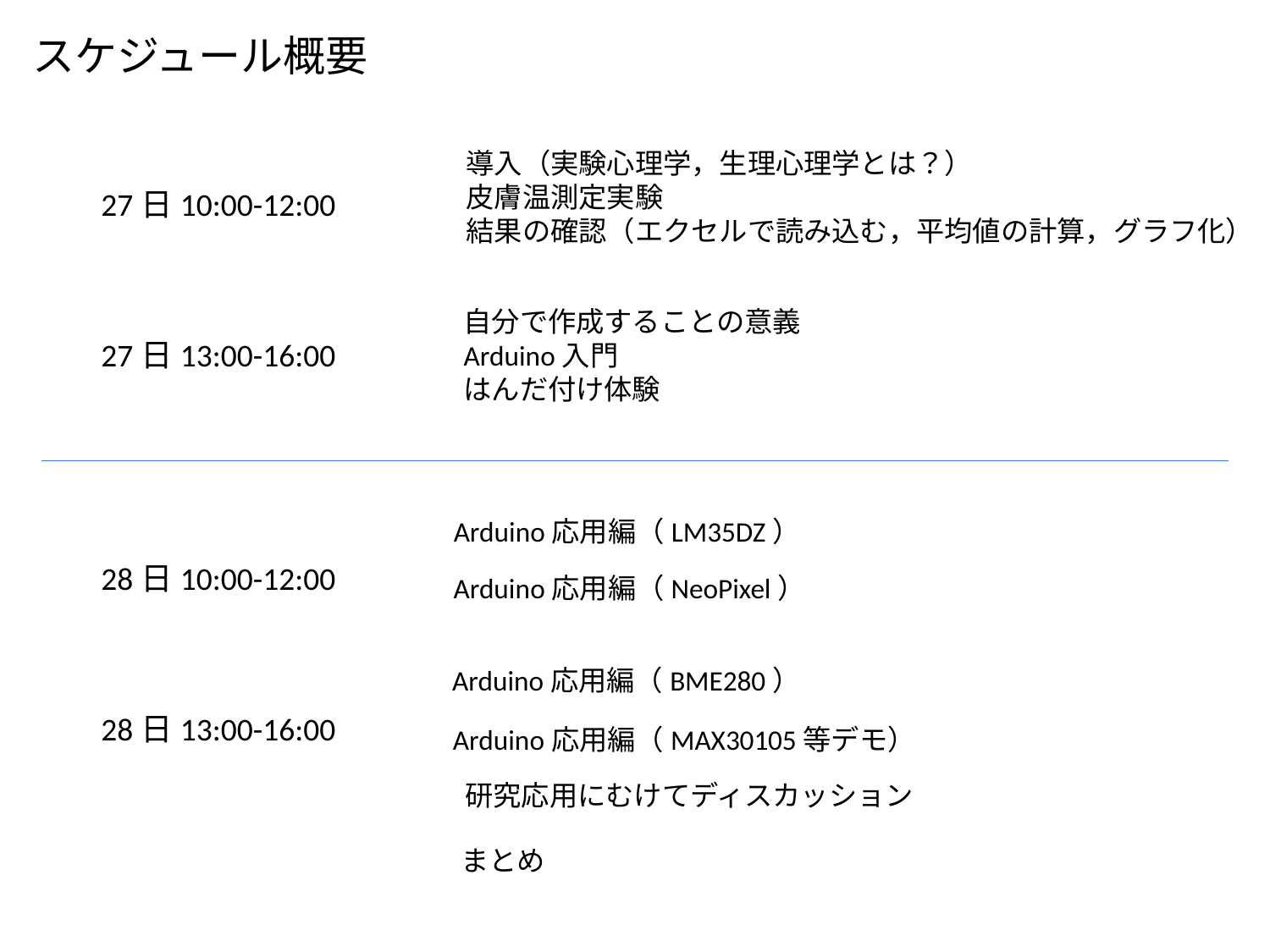

スケジュール概要
導入（実験心理学，生理心理学とは？）
皮膚温測定実験
結果の確認（エクセルで読み込む，平均値の計算，グラフ化）
27日10:00-12:00
自分で作成することの意義
Arduino入門
はんだ付け体験
27日13:00-16:00
Arduino応用編（LM35DZ）
28日10:00-12:00
Arduino応用編（NeoPixel）
Arduino応用編（BME280）
28日13:00-16:00
Arduino応用編（MAX30105等デモ）
研究応用にむけてディスカッション
まとめ